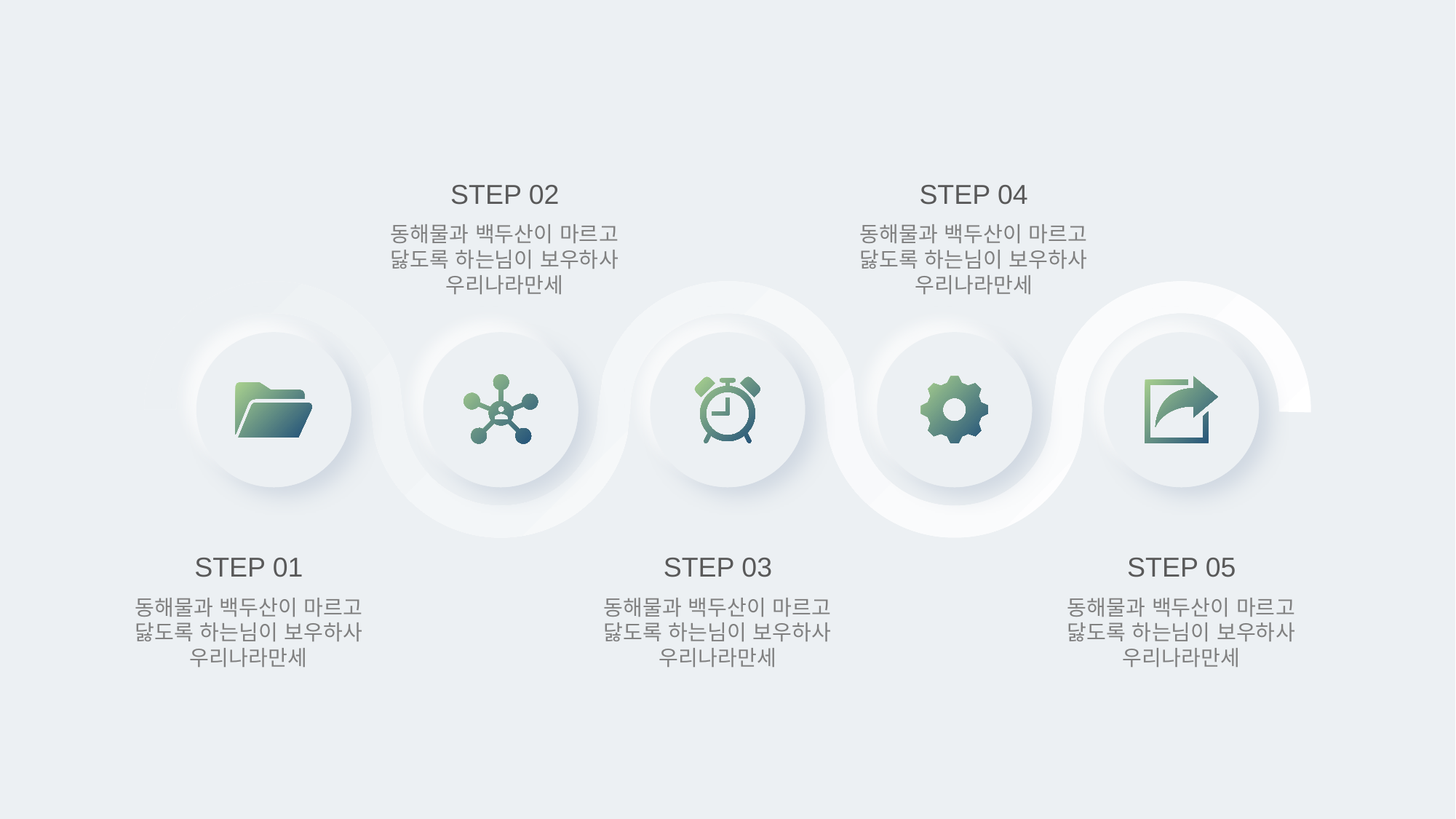

STEP 02
동해물과 백두산이 마르고
닳도록 하는님이 보우하사
우리나라만세
STEP 04
동해물과 백두산이 마르고
닳도록 하는님이 보우하사
우리나라만세

STEP 01
동해물과 백두산이 마르고
닳도록 하는님이 보우하사
우리나라만세
STEP 03
동해물과 백두산이 마르고
닳도록 하는님이 보우하사
우리나라만세
STEP 05
동해물과 백두산이 마르고
닳도록 하는님이 보우하사
우리나라만세